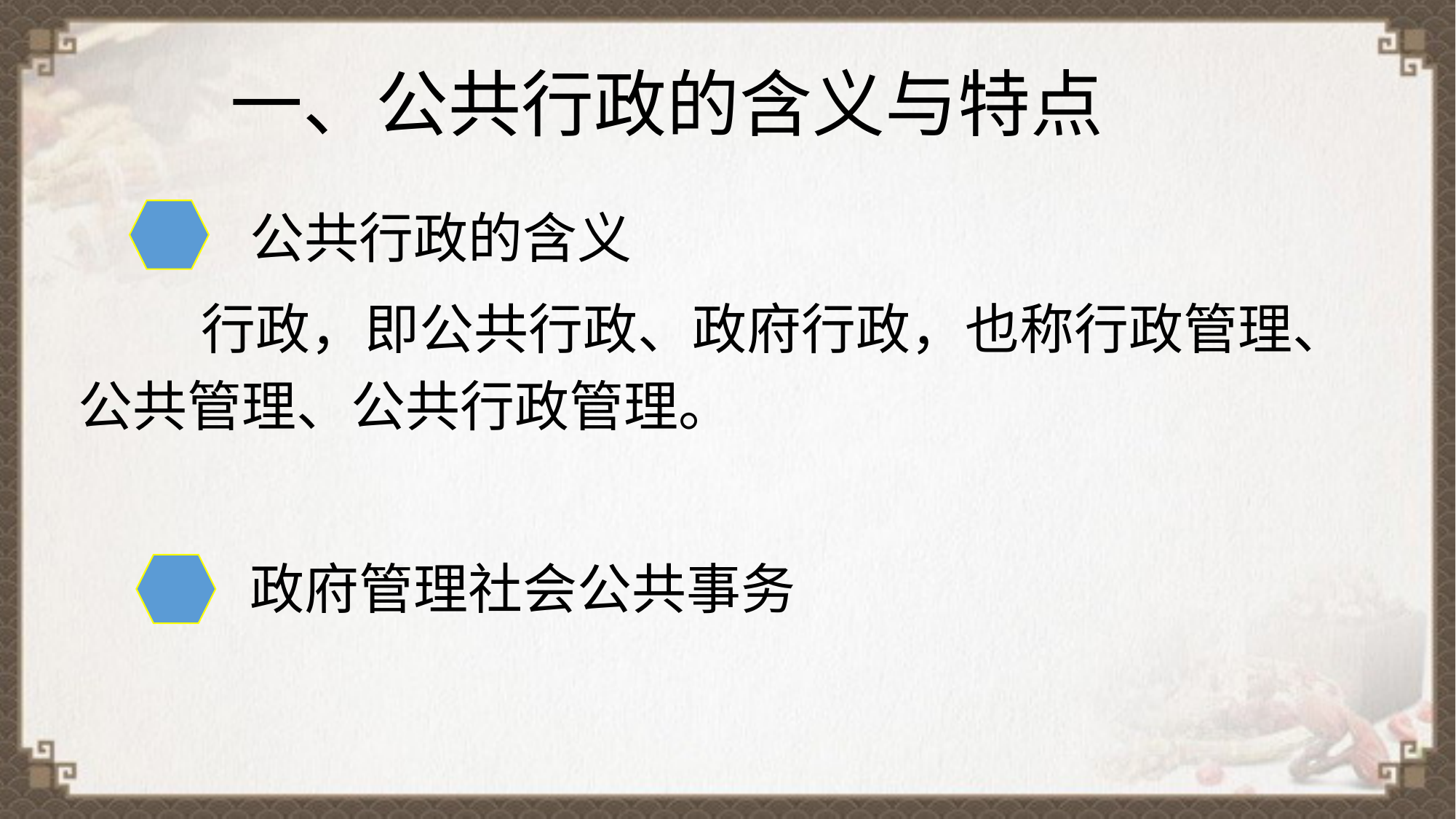

一、公共行政的含义与特点
             公共行政的含义
         行政，即公共行政、政府行政，也称行政管理、公共管理、公共行政管理。

             政府管理社会公共事务